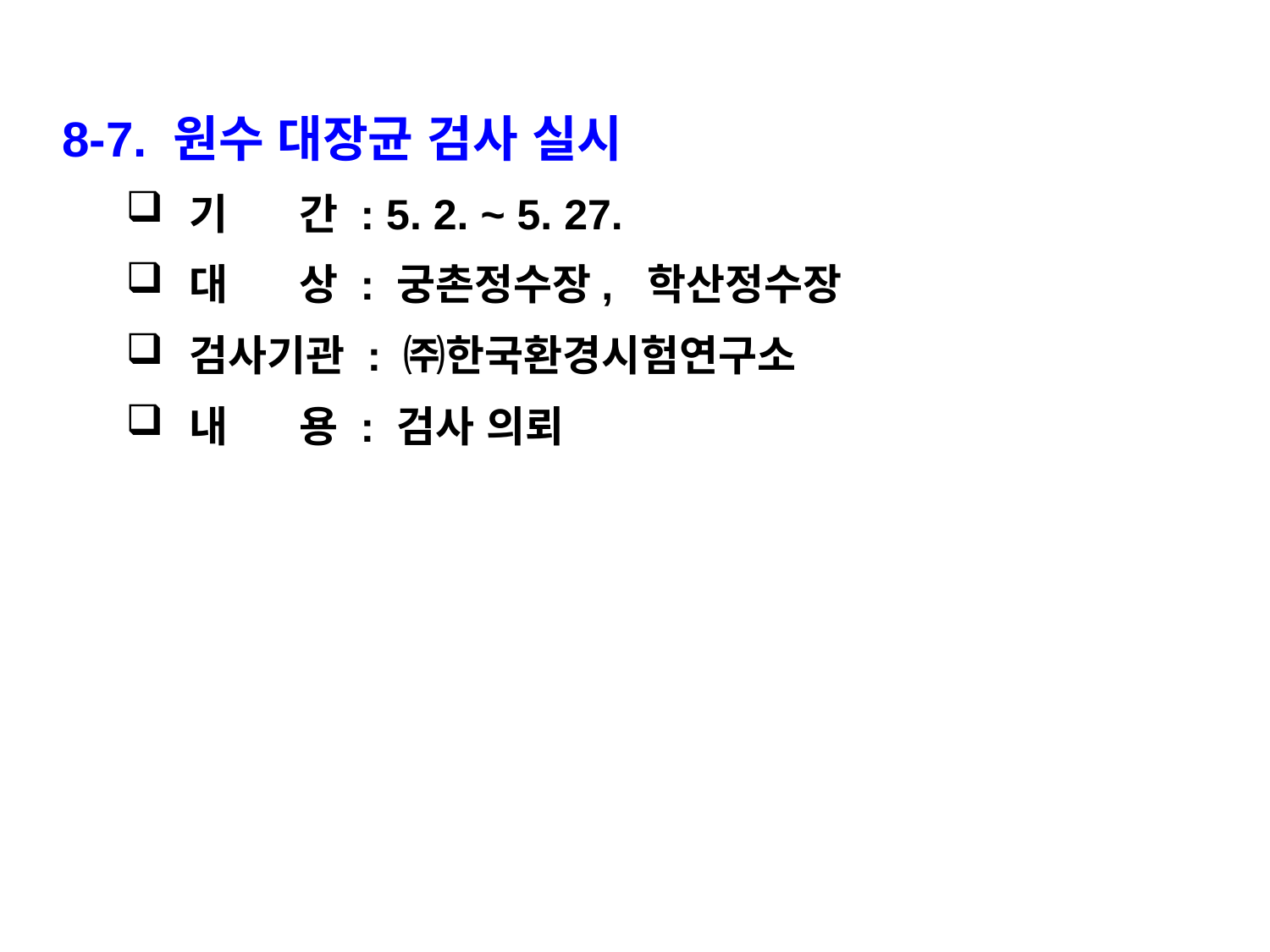

8-7. 원수 대장균 검사 실시
기      간 : 5. 2. ~ 5. 27.
대      상 : 궁촌정수장,  학산정수장
검사기관 : ㈜한국환경시험연구소
내      용 : 검사 의뢰